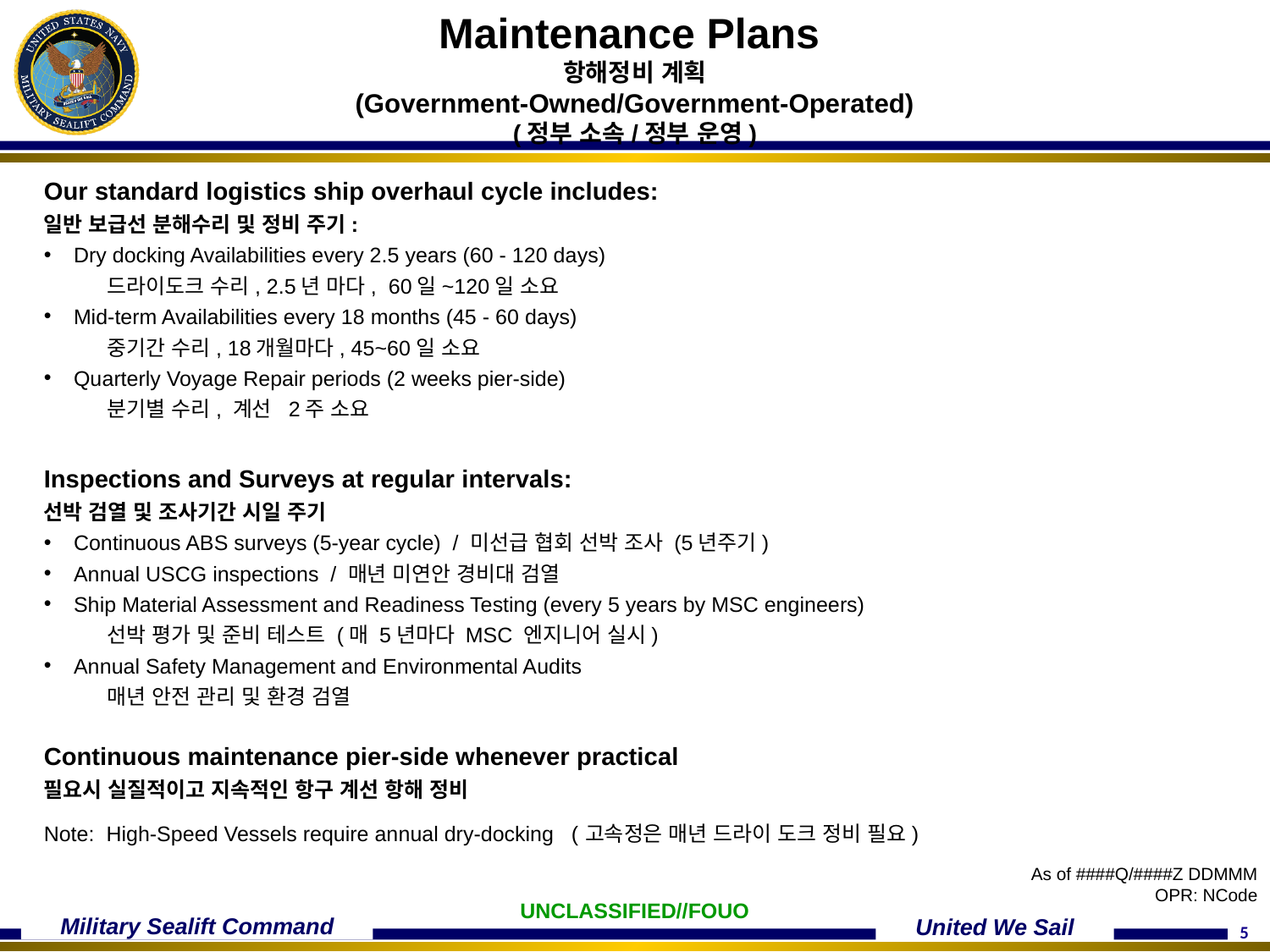

Maintenance Plans
항해정비 계획
(Government-Owned/Government-Operated)
(정부 소속/정부 운영)
Our standard logistics ship overhaul cycle includes:
일반 보급선 분해수리 및 정비 주기:
Dry docking Availabilities every 2.5 years (60 - 120 days)
드라이도크 수리, 2.5년 마다,  60일~120일 소요
Mid-term Availabilities every 18 months (45 - 60 days)
중기간 수리, 18개월마다, 45~60일 소요
Quarterly Voyage Repair periods (2 weeks pier-side)
분기별 수리, 계선  2주 소요

Inspections and Surveys at regular intervals:
선박 검열 및 조사기간 시일 주기
Continuous ABS surveys (5-year cycle)  / 미선급 협회 선박 조사 (5년주기)
Annual USCG inspections  / 매년 미연안 경비대 검열
Ship Material Assessment and Readiness Testing (every 5 years by MSC engineers)
선박 평가 및 준비 테스트 (매 5년마다 MSC 엔지니어 실시)
Annual Safety Management and Environmental Audits
매년 안전 관리 및 환경 검열

Continuous maintenance pier-side whenever practical
필요시 실질적이고 지속적인 항구 계선 항해 정비

Note:  High-Speed Vessels require annual dry-docking   (고속정은 매년 드라이 도크 정비 필요)